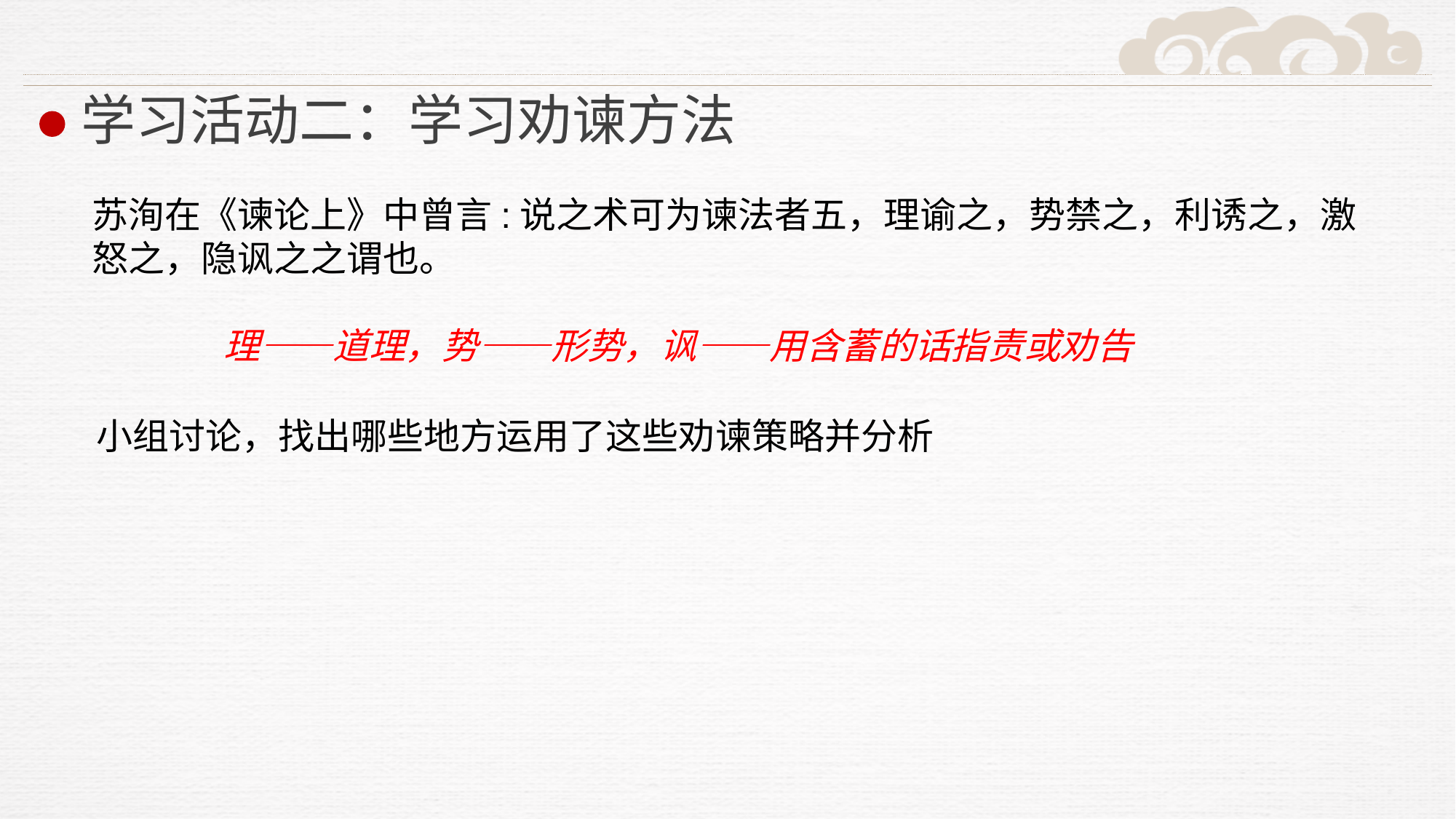

学习活动二：学习劝谏方法

苏洵在《谏论上》中曾言:说之术可为谏法者五，理谕之，势禁之，利诱之，激怒之，隐讽之之谓也。

               理——道理，势——形势，讽——用含蓄的话指责或劝告
小组讨论，找出哪些地方运用了这些劝谏策略并分析